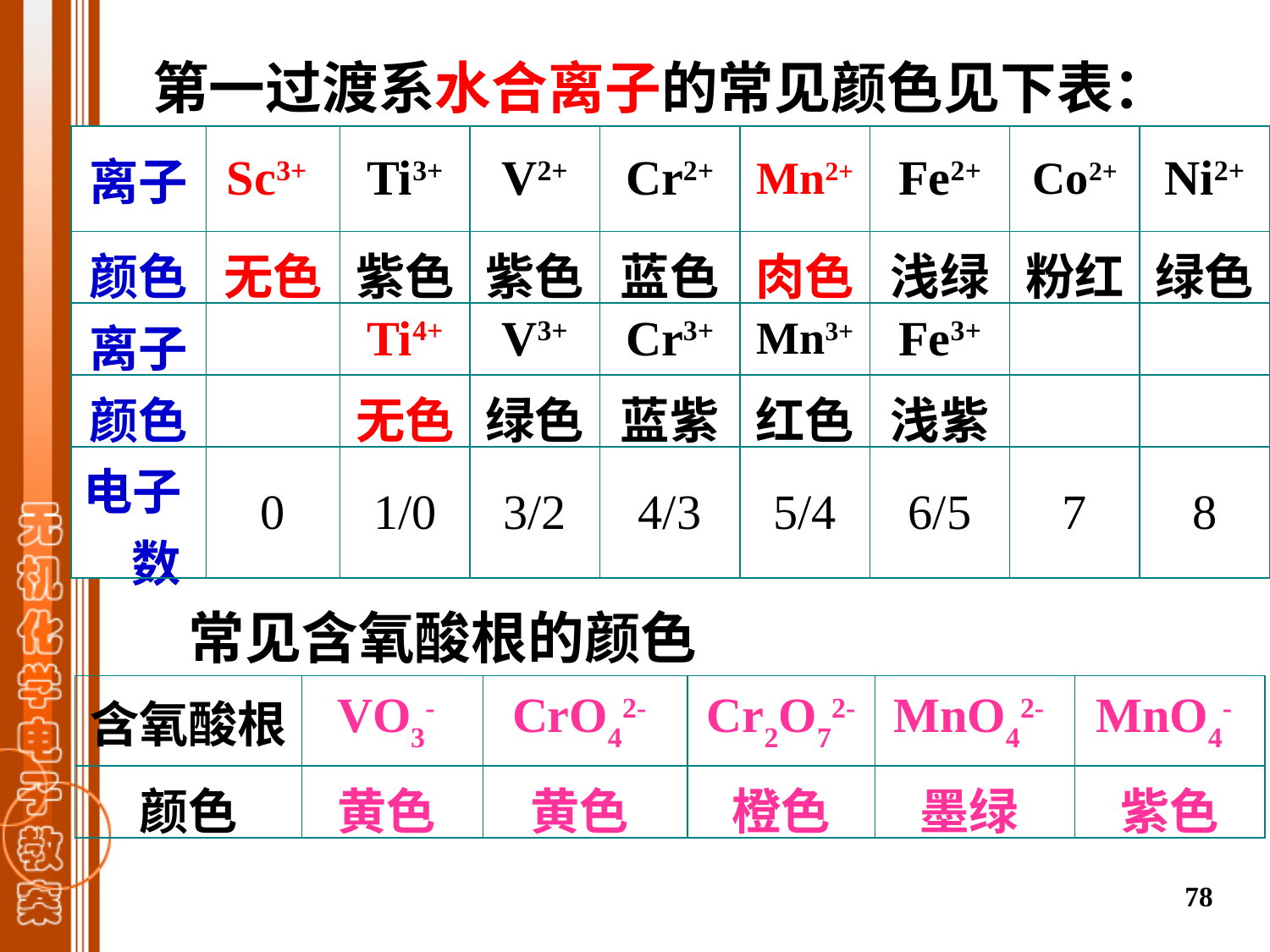

第一过渡系水合离子的常见颜色见下表：
| 离子 | Sc3+ | Ti3+ | V2+ | Cr2+ | Mn2+ | Fe2+ | Co2+ | Ni2+ |
| --- | --- | --- | --- | --- | --- | --- | --- | --- |
| 颜色 | 无色 | 紫色 | 紫色 | 蓝色 | 肉色 | 浅绿 | 粉红 | 绿色 |
| 离子 |  | Ti4+ | V3+ | Cr3+ | Mn3+ | Fe3+ |  |  |
| 颜色 |  | 无色 | 绿色 | 蓝紫 | 红色 | 浅紫 |  |  |
| 电子数 | 0 | 1/0 | 3/2 | 4/3 | 5/4 | 6/5 | 7 | 8 |
常见含氧酸根的颜色
| 含氧酸根 | VO3- | CrO42- | Cr2O72- | MnO42- | MnO4- |
| --- | --- | --- | --- | --- | --- |
| 颜色 | 黄色 | 黄色 | 橙色 | 墨绿 | 紫色 |
78